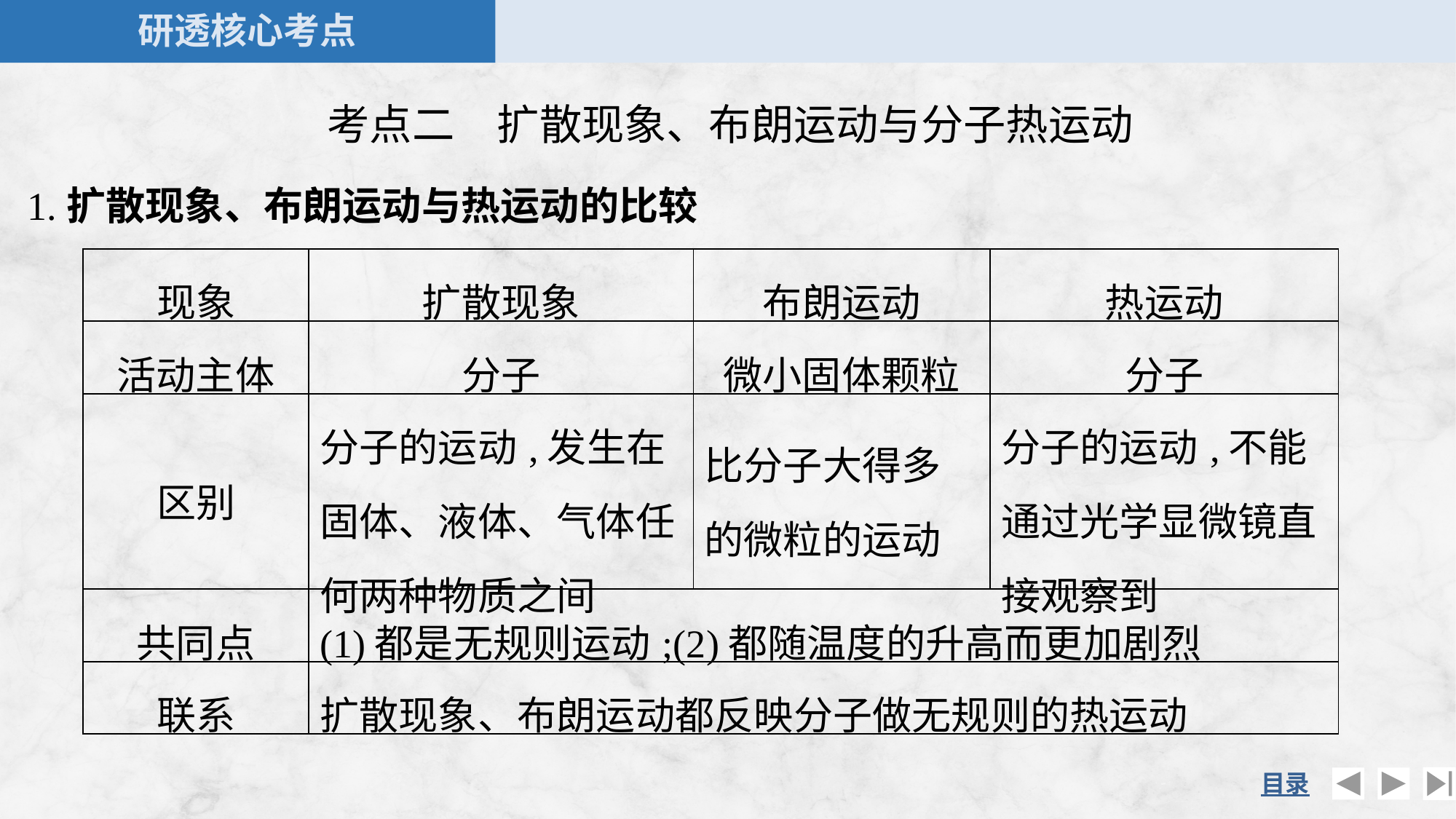

考点二　扩散现象、布朗运动与分子热运动
1.扩散现象、布朗运动与热运动的比较
| 现象 | 扩散现象 | 布朗运动 | 热运动 |
| --- | --- | --- | --- |
| 活动主体 | 分子 | 微小固体颗粒 | 分子 |
| 区别 | 分子的运动,发生在固体、液体、气体任何两种物质之间 | 比分子大得多的微粒的运动 | 分子的运动,不能通过光学显微镜直接观察到 |
| 共同点 | (1)都是无规则运动;(2)都随温度的升高而更加剧烈 |  |  |
| 联系 | 扩散现象、布朗运动都反映分子做无规则的热运动 |  |  |